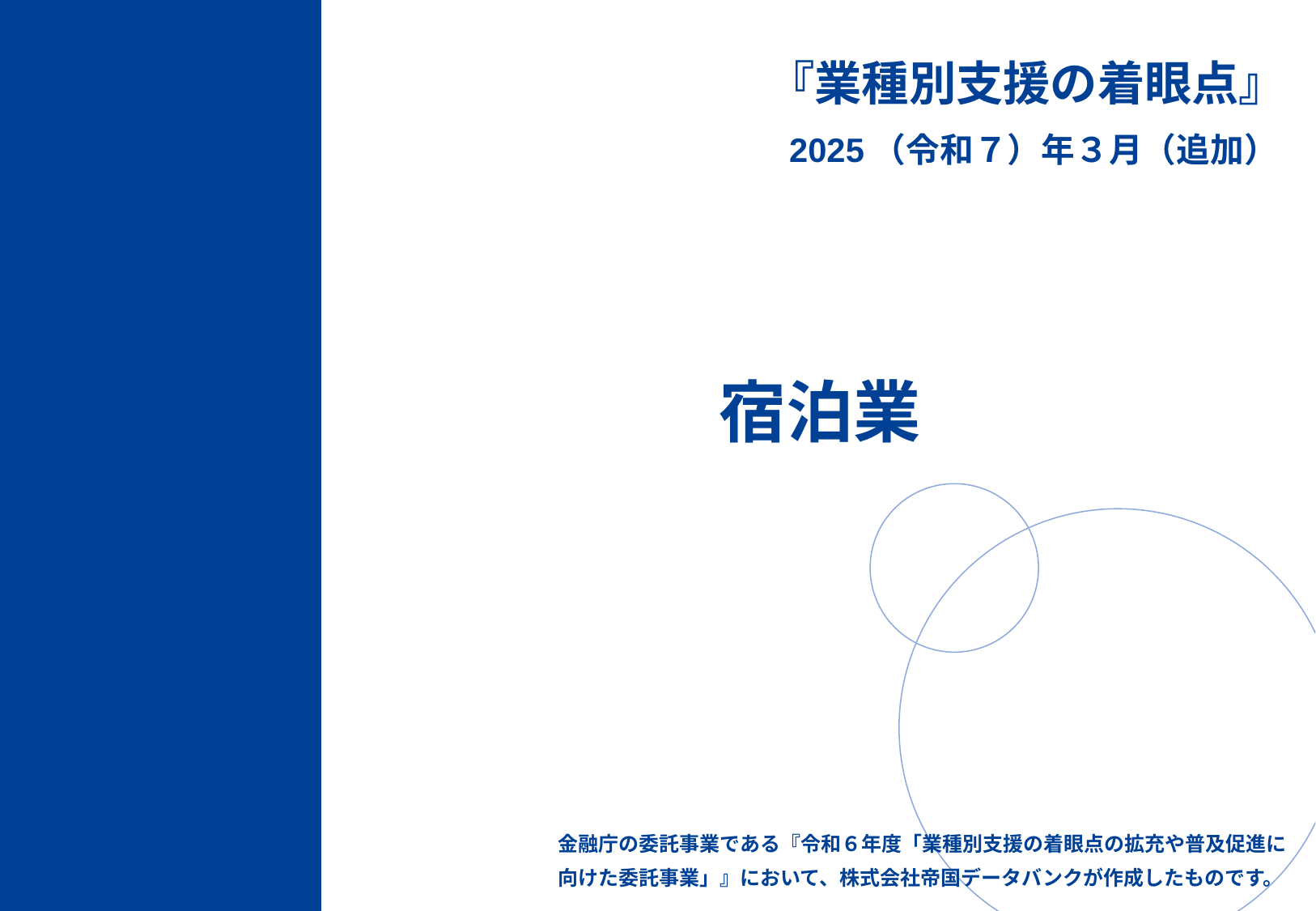

『業種別支援の着眼点』
　2025（令和７）年３月（追加）
宿泊業

金融庁の委託事業である『令和６年度「業種別支援の着眼点の拡充や普及促進に向けた委託事業」』において、株式会社帝国データバンクが作成したものです。